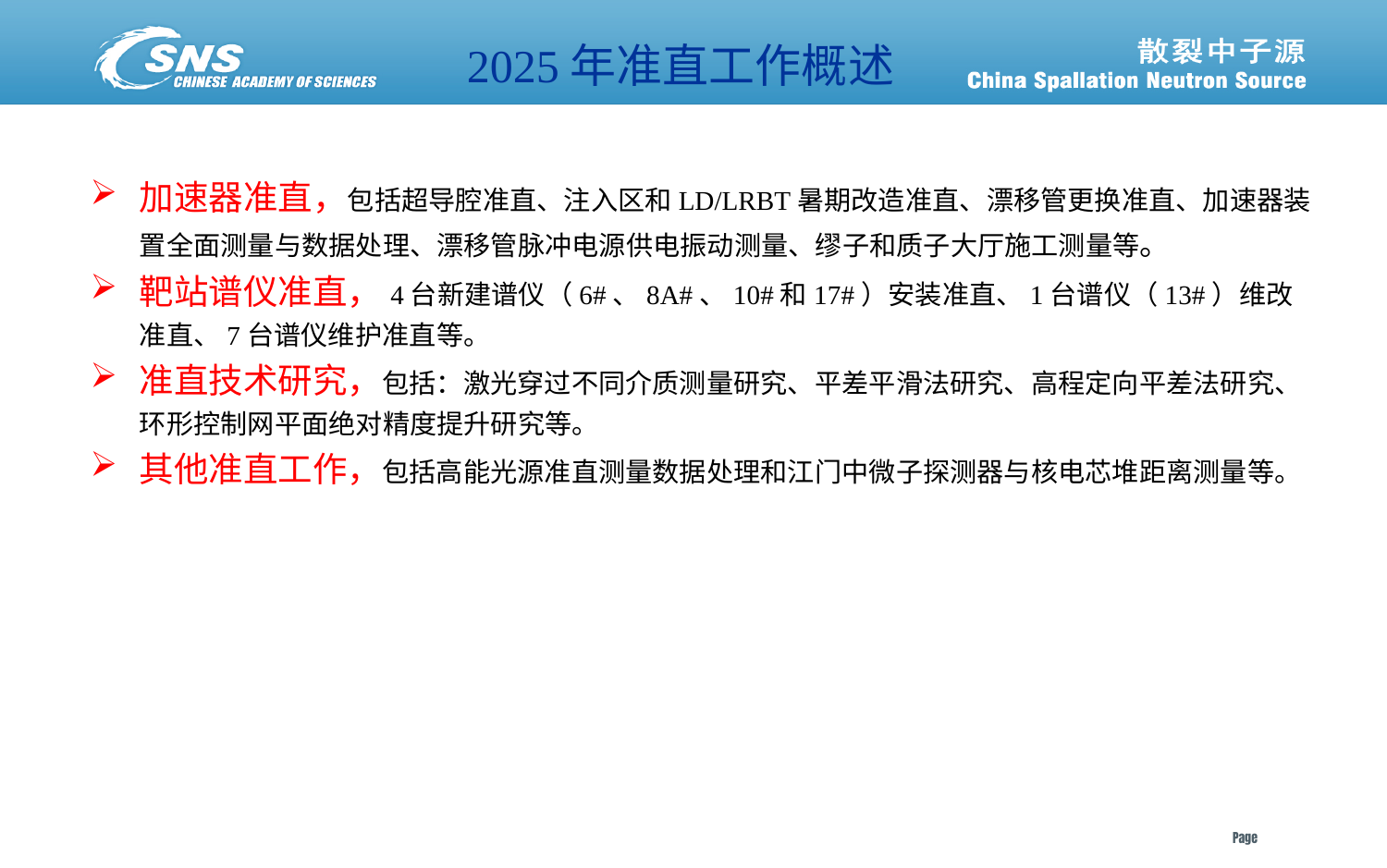

2025年准直工作概述
加速器准直，包括超导腔准直、注入区和LD/LRBT暑期改造准直、漂移管更换准直、加速器装置全面测量与数据处理、漂移管脉冲电源供电振动测量、缪子和质子大厅施工测量等。
靶站谱仪准直，4台新建谱仪（6#、8A#、10#和17#）安装准直、1台谱仪（13#）维改准直、7台谱仪维护准直等。
准直技术研究，包括：激光穿过不同介质测量研究、平差平滑法研究、高程定向平差法研究、环形控制网平面绝对精度提升研究等。
其他准直工作，包括高能光源准直测量数据处理和江门中微子探测器与核电芯堆距离测量等。
3